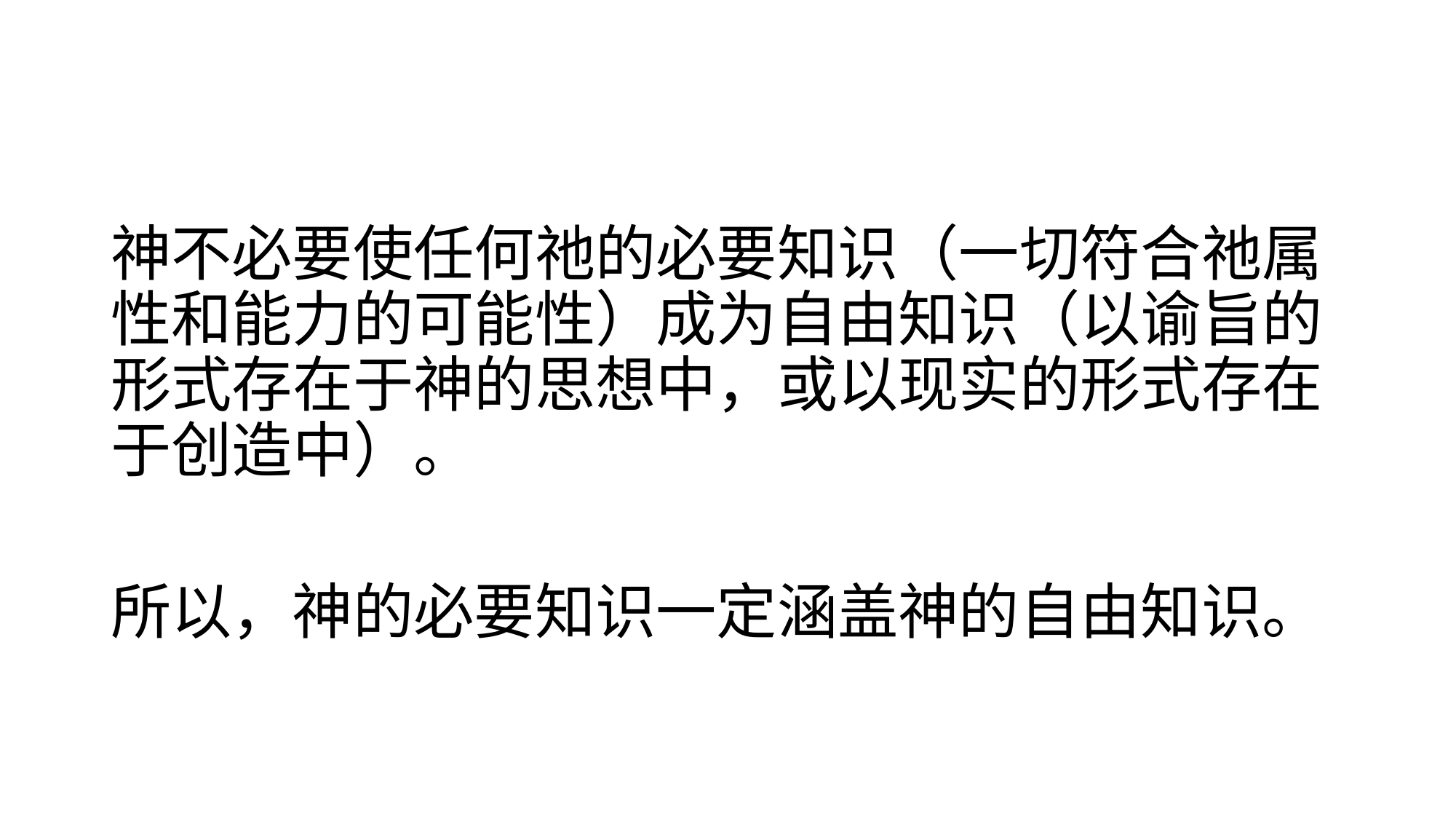

#
神不必要使任何祂的必要知识（一切符合祂属性和能力的可能性）成为自由知识（以谕旨的形式存在于神的思想中，或以现实的形式存在于创造中）。

所以，神的必要知识一定涵盖神的自由知识。